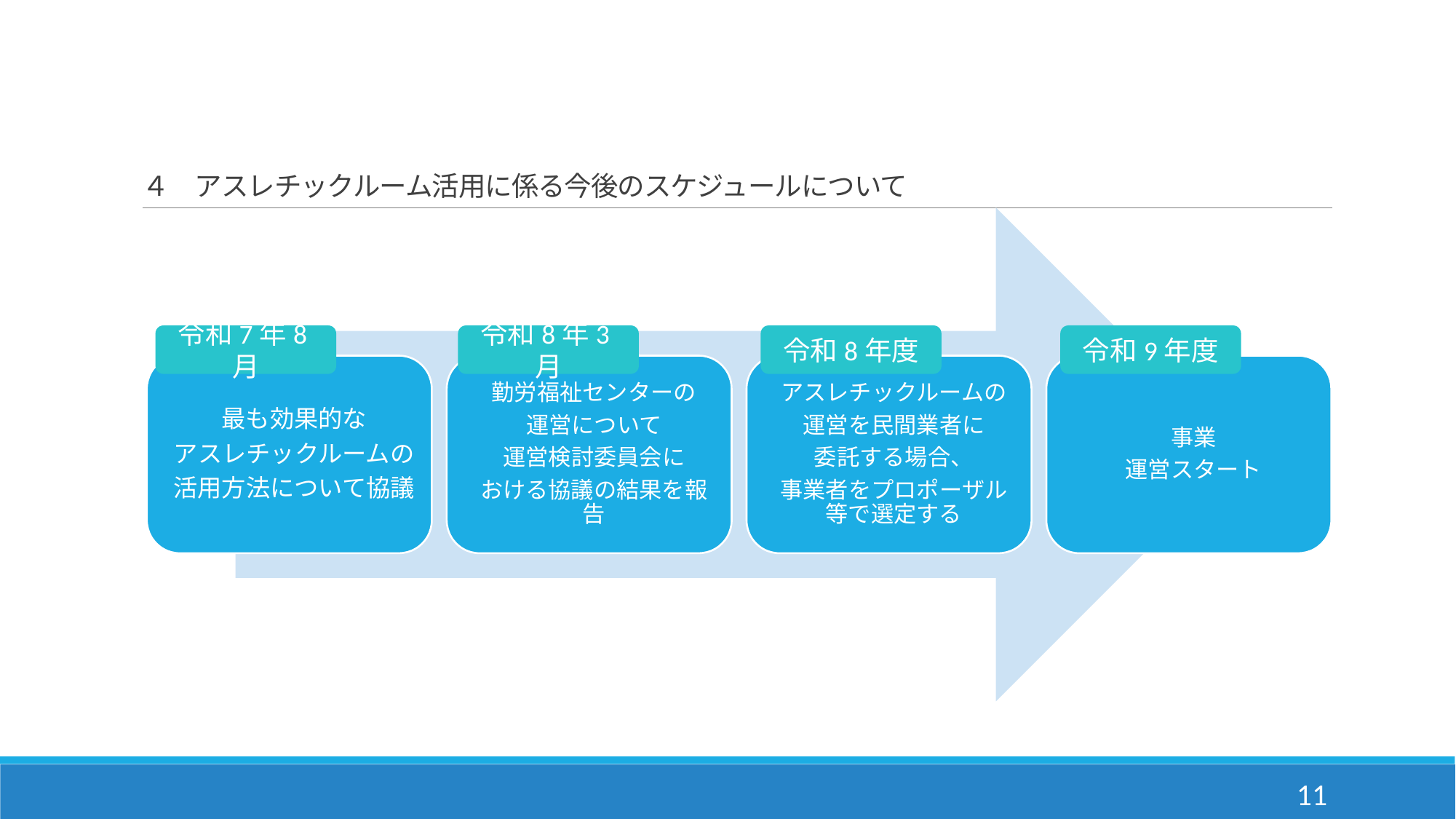

# ４　アスレチックルーム活用に係る今後のスケジュールについて
最も効果的な
アスレチックルームの
活用方法について協議
勤労福祉センターの
運営について
運営検討委員会に
おける協議の結果を報告
アスレチックルームの
運営を民間業者に
委託する場合、
事業者をプロポーザル等で選定する
事業
運営スタート
令和7年8月
令和8年3月
令和8年度
令和9年度
11